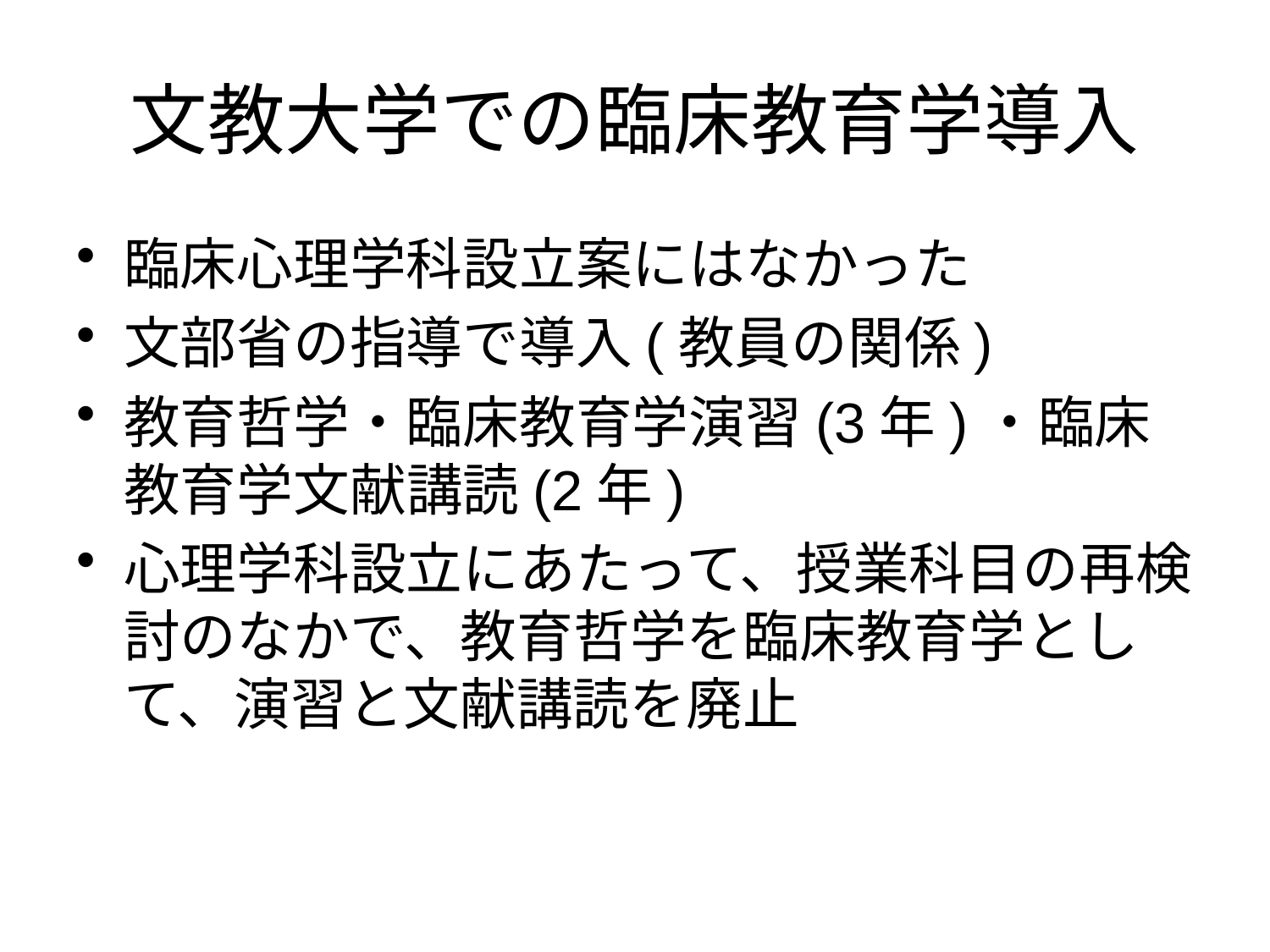

# 文教大学での臨床教育学導入
臨床心理学科設立案にはなかった
文部省の指導で導入(教員の関係)
教育哲学・臨床教育学演習(3年)・臨床教育学文献講読(2年)
心理学科設立にあたって、授業科目の再検討のなかで、教育哲学を臨床教育学として、演習と文献講読を廃止